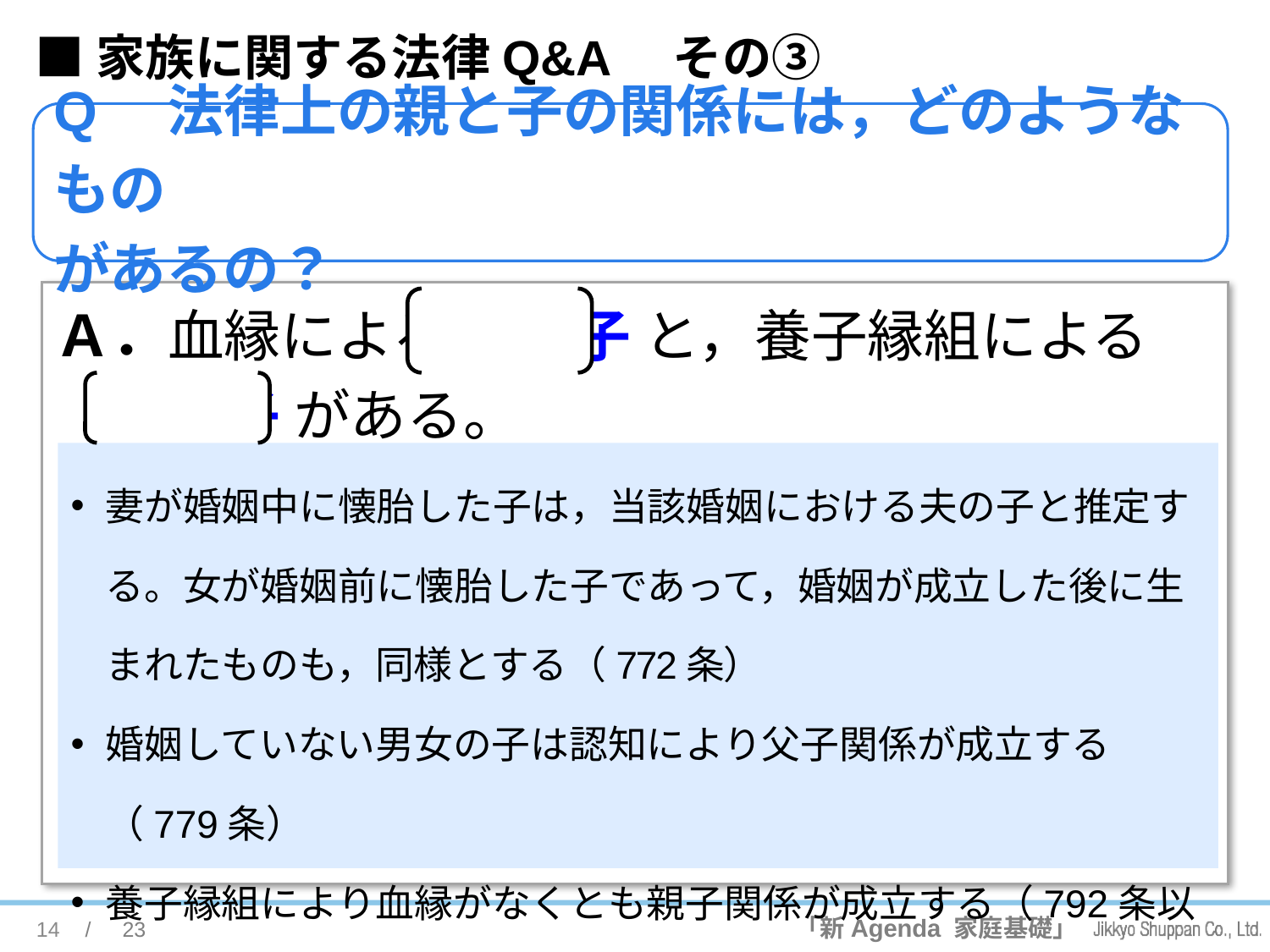

■家族に関する法律Q&A　その③
Q　法律上の親と子の関係には，どのようなもの
があるの？
Ａ．血縁による 実親子 と，養子縁組による
　養親子 がある。

妻が婚姻中に懐胎した子は，当該婚姻における夫の子と推定する。女が婚姻前に懐胎した子であって，婚姻が成立した後に生まれたものも，同様とする（772条）
婚姻していない男女の子は認知により父子関係が成立する（779条）
養子縁組により血縁がなくとも親子関係が成立する（792条以下）
14